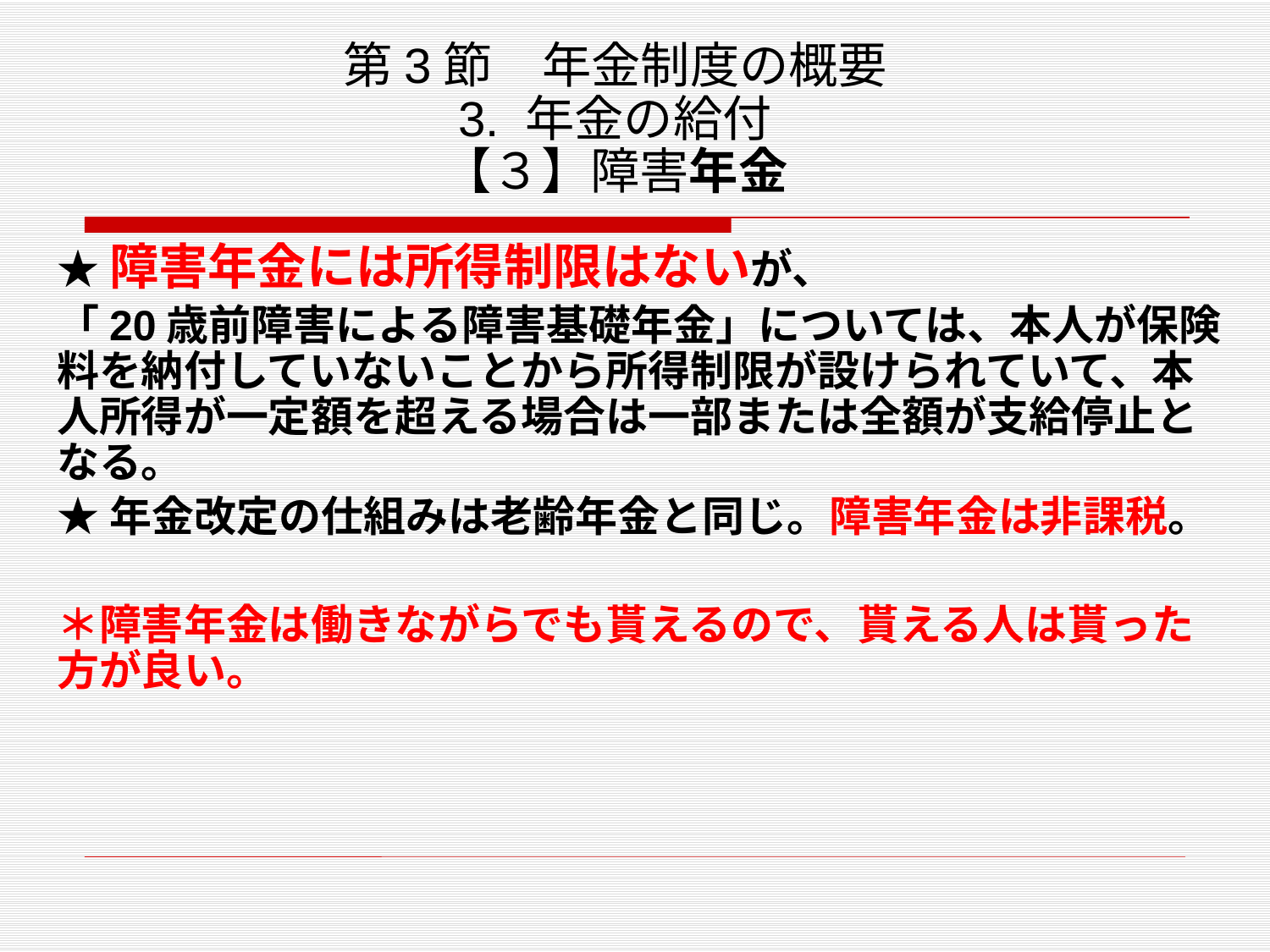

# 第3節　年金制度の概要 3. 年金の給付 【３】障害年金
★障害年金には所得制限はないが、
「20歳前障害による障害基礎年金」については、本人が保険料を納付していないことから所得制限が設けられていて、本人所得が一定額を超える場合は一部または全額が支給停止となる。
★年金改定の仕組みは老齢年金と同じ。障害年金は非課税。

＊障害年金は働きながらでも貰えるので、貰える人は貰った方が良い。